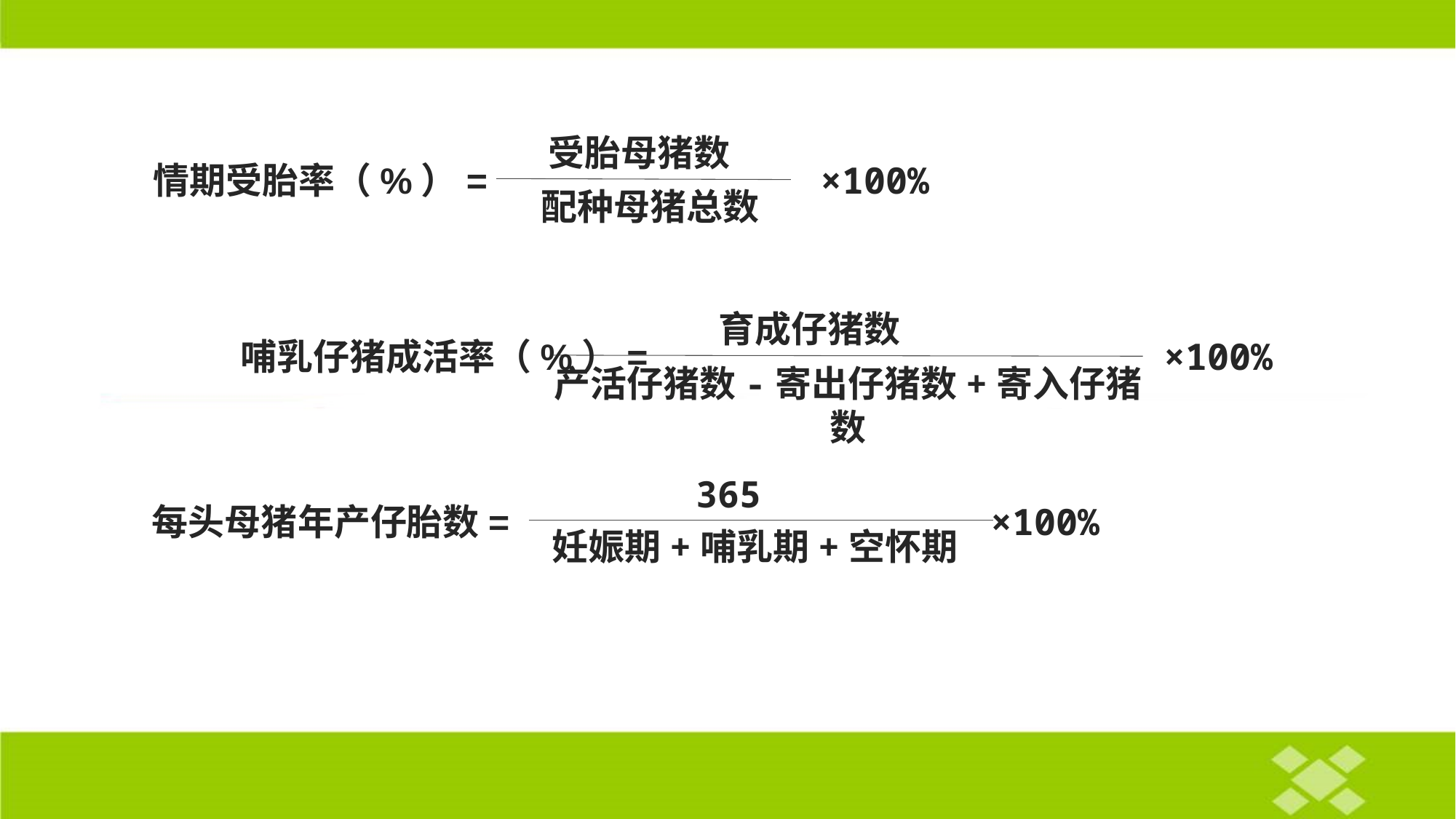

受胎母猪数
情期受胎率（%）=
配种母猪总数
×100%
育成仔猪数
哺乳仔猪成活率（%）=
产活仔猪数-寄出仔猪数+寄入仔猪数
×100%
365
每头母猪年产仔胎数=
妊娠期+哺乳期+空怀期
×100%